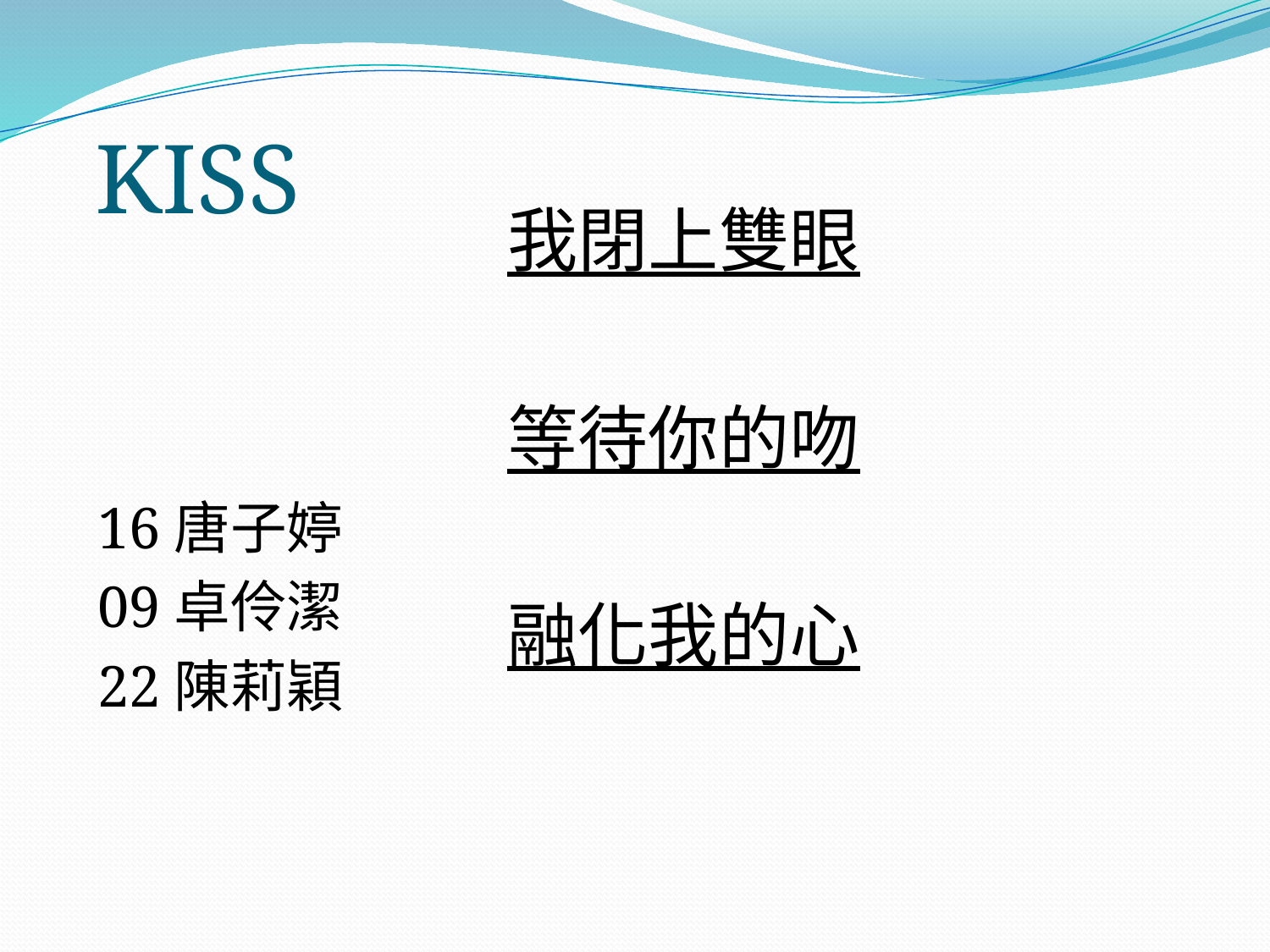

# KISS
我閉上雙眼

等待你的吻

融化我的心
16唐子婷
09卓伶潔
22陳莉穎